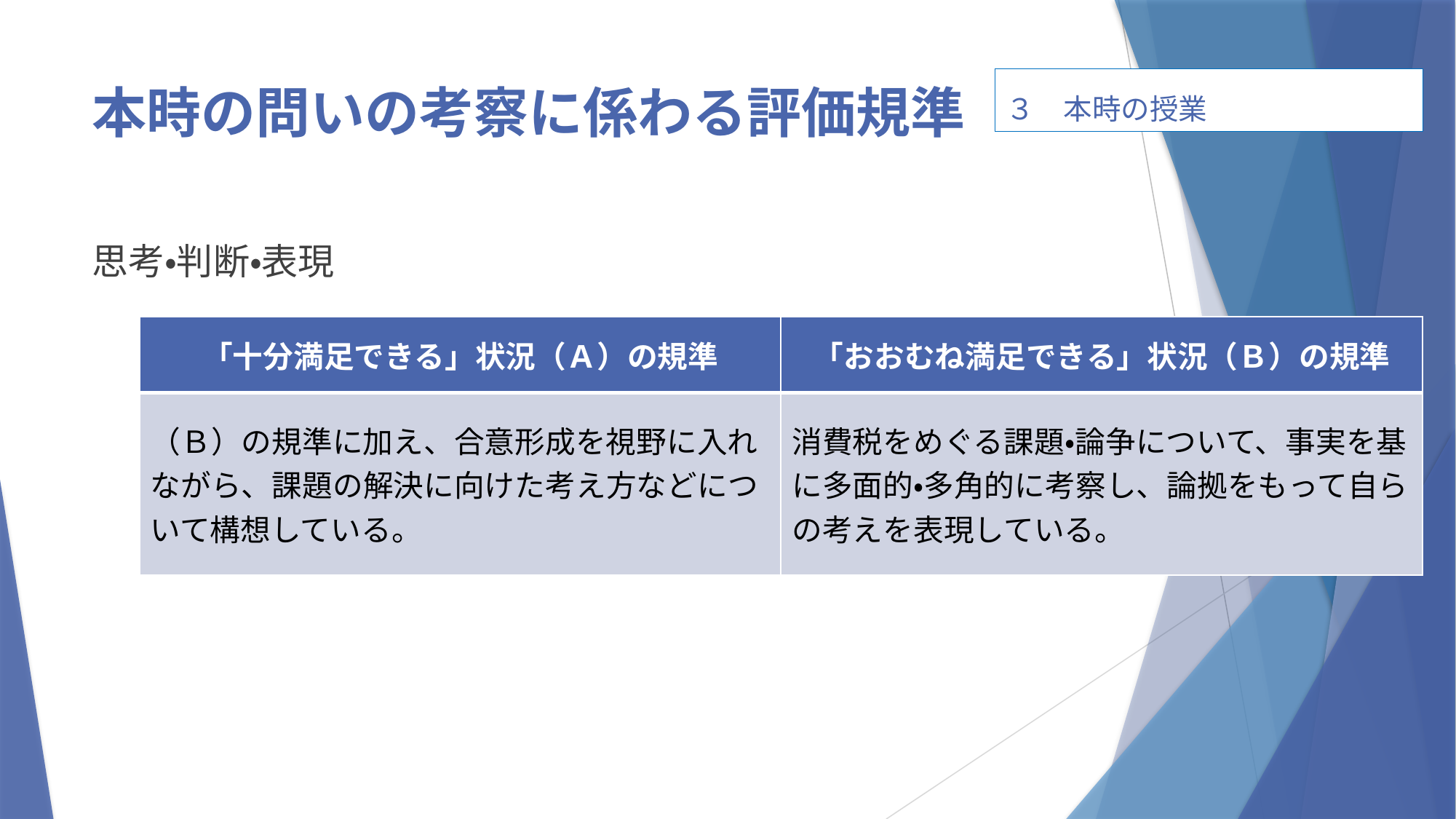

３　本時の授業
# 本時の問いの考察に係わる評価規準
思考・判断・表現
| 「十分満足できる」状況（Ａ）の規準 | 「おおむね満足できる」状況（Ｂ）の規準 |
| --- | --- |
| （Ｂ）の規準に加え、合意形成を視野に入れながら、課題の解決に向けた考え方などについて構想している。 | 消費税をめぐる課題・論争について、事実を基に多面的・多角的に考察し、論拠をもって自らの考えを表現している。 |